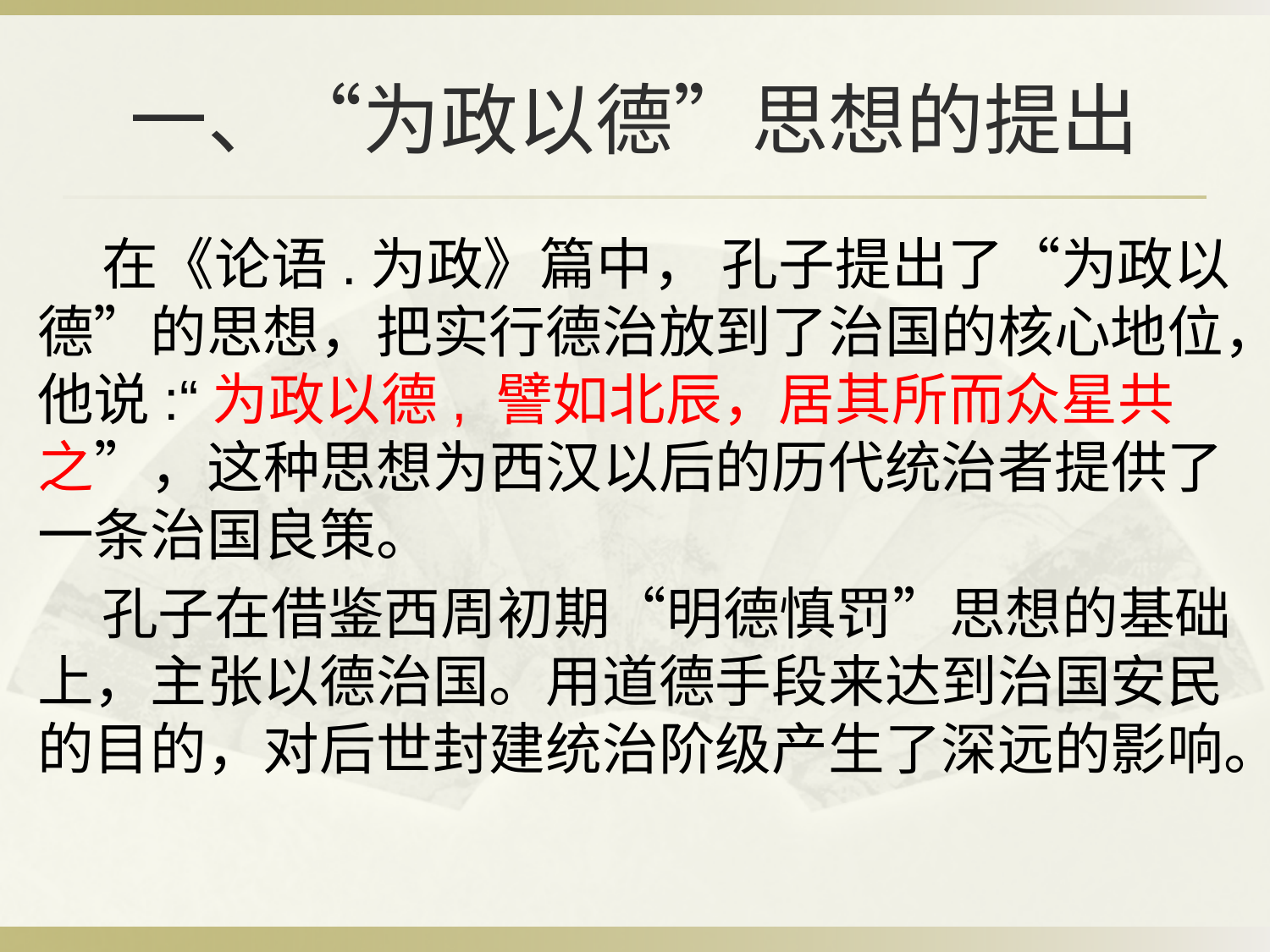

# 一、“为政以德”思想的提出
    在《论语.为政》篇中， 孔子提出了“为政以德”的思想，把实行德治放到了治国的核心地位，他说:“为政以德, 譬如北辰，居其所而众星共之”，这种思想为西汉以后的历代统治者提供了一条治国良策。
    孔子在借鉴西周初期“明德慎罚”思想的基础上，主张以德治国。用道德手段来达到治国安民的目的，对后世封建统治阶级产生了深远的影响。